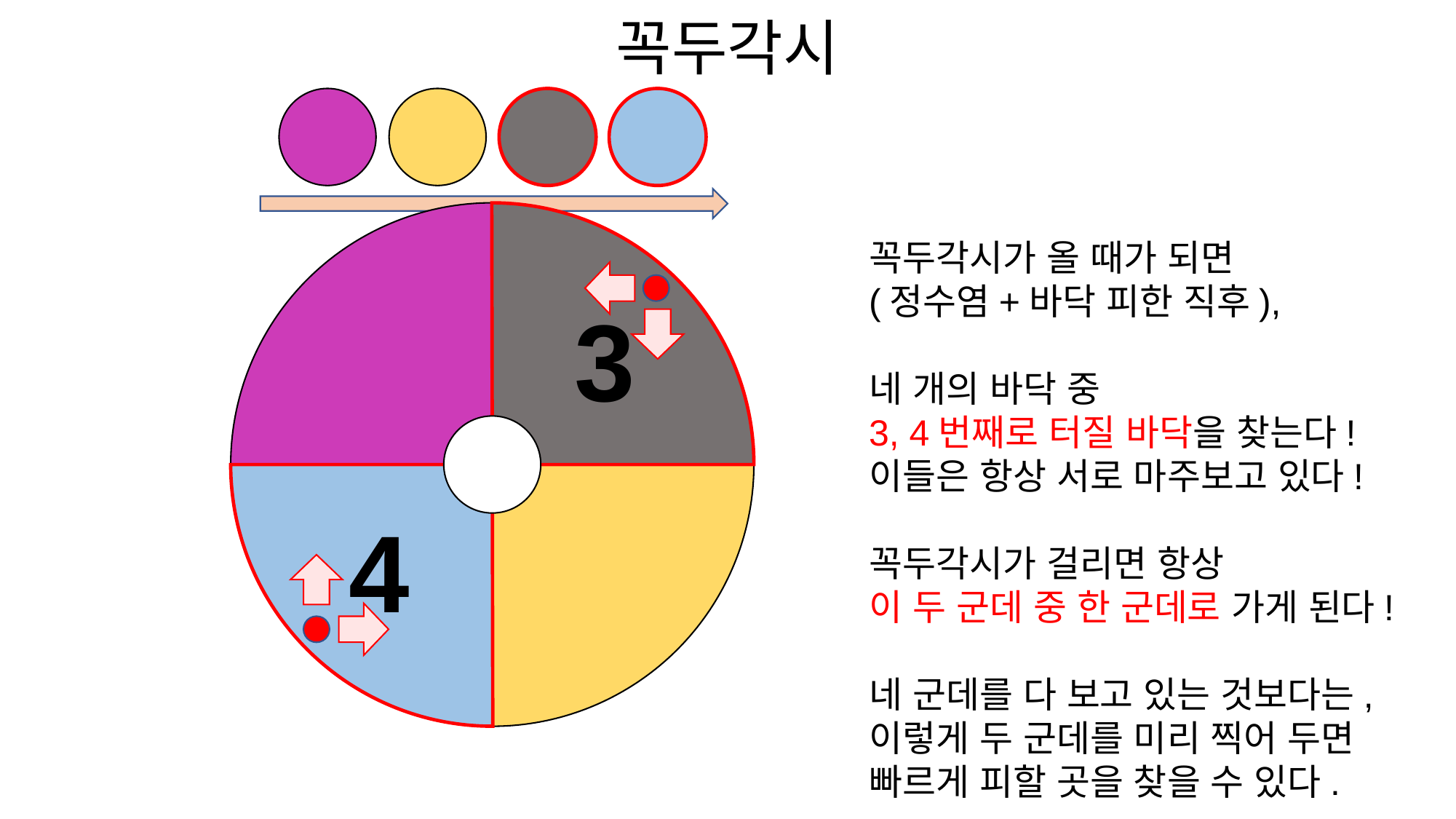

꼭두각시

꼭두각시가 올 때가 되면
(정수염+바닥 피한 직후),

네 개의 바닥 중
3, 4번째로 터질 바닥을 찾는다!
이들은 항상 서로 마주보고 있다!

꼭두각시가 걸리면 항상
이 두 군데 중 한 군데로 가게 된다!

네 군데를 다 보고 있는 것보다는,
이렇게 두 군데를 미리 찍어 두면
빠르게 피할 곳을 찾을 수 있다.

3

4